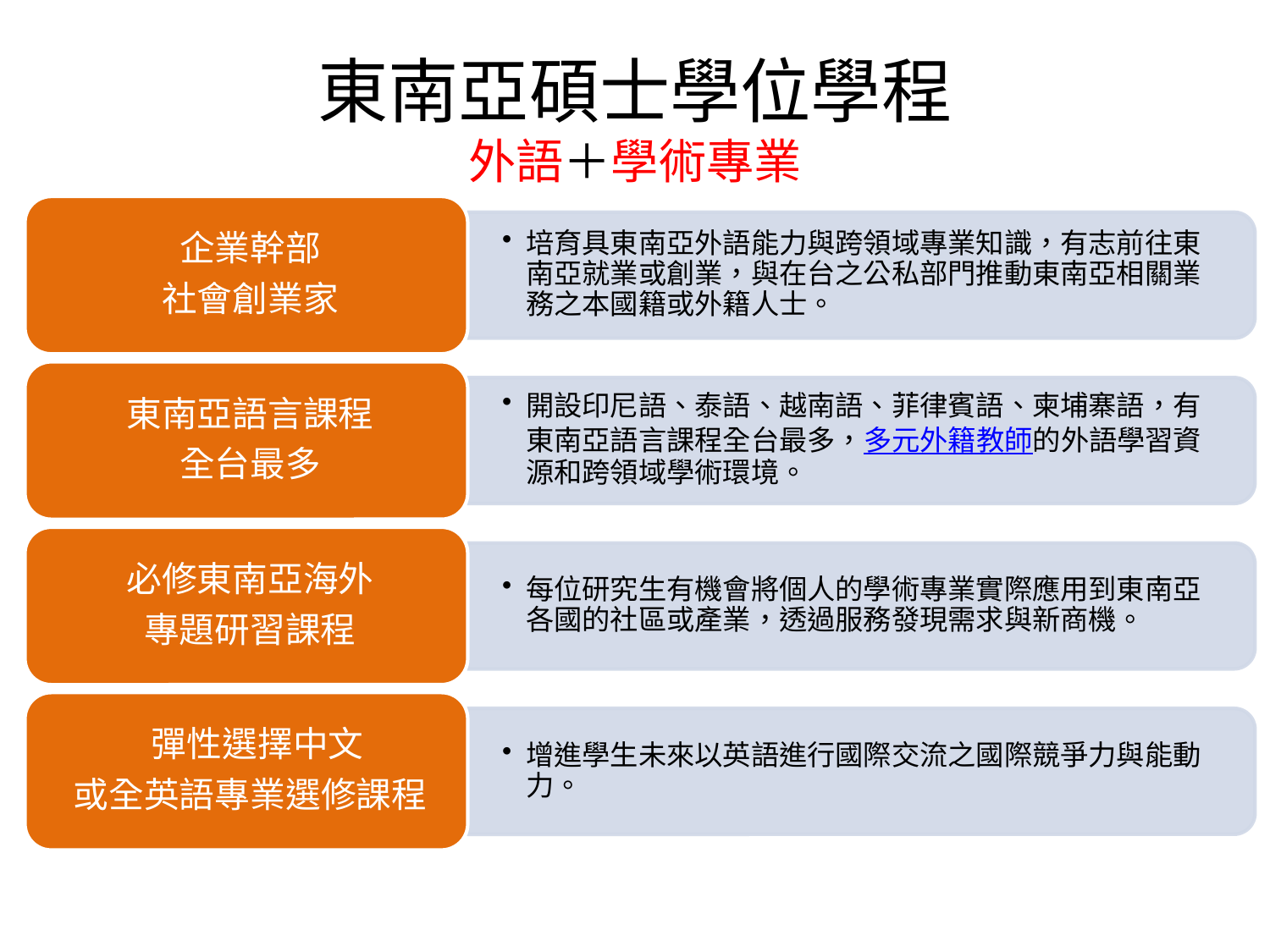

# 東南亞碩士學位學程 外語＋學術專業
培育具東南亞外語能力與跨領域專業知識，有志前往東南亞就業或創業，與在台之公私部門推動東南亞相關業務之本國籍或外籍人士。
企業幹部
社會創業家
開設印尼語、泰語、越南語、菲律賓語、柬埔寨語，有東南亞語言課程全台最多，多元外籍教師的外語學習資源和跨領域學術環境。
東南亞語言課程
全台最多
每位研究生有機會將個人的學術專業實際應用到東南亞各國的社區或產業，透過服務發現需求與新商機。
必修東南亞海外
專題研習課程
增進學生未來以英語進行國際交流之國際競爭力與能動力。
 彈性選擇中文
或全英語專業選修課程